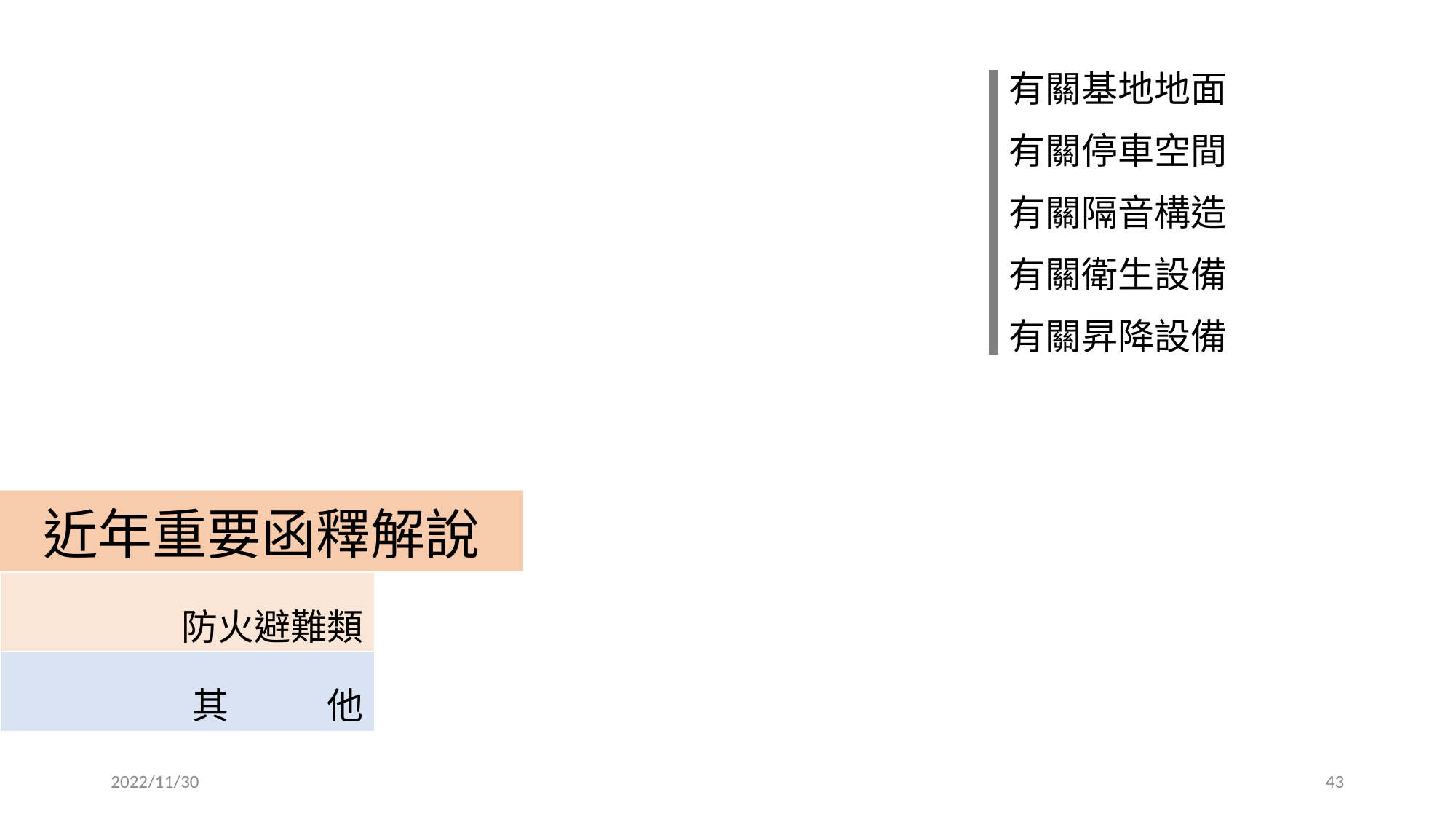

有關基地地面
有關停車空間
有關隔音構造
有關衛生設備
有關昇降設備
近年重要函釋解說
防火避難類
防火避難類
其            他
其            他
2022/11/30
43